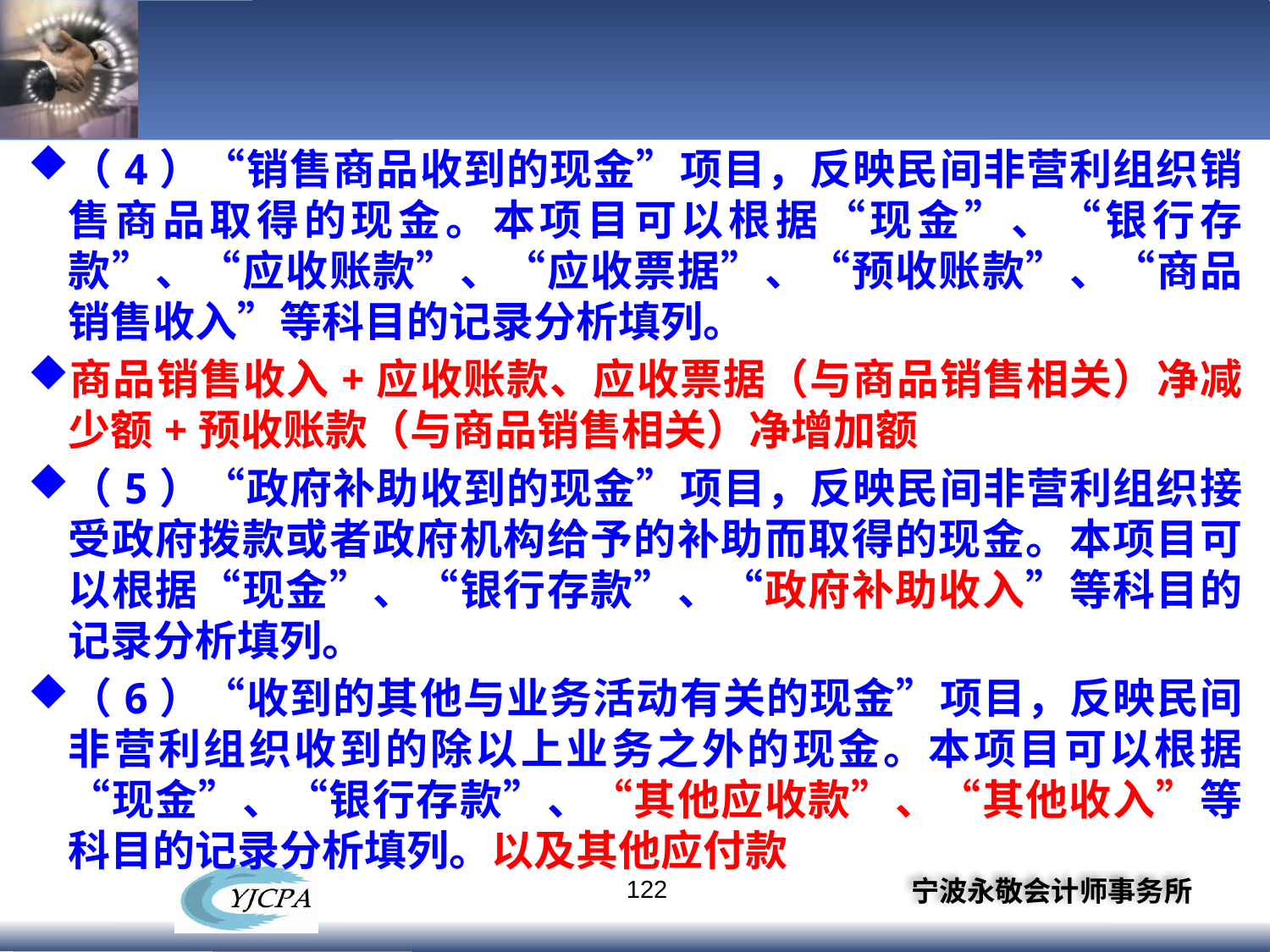

#
（4）“销售商品收到的现金”项目，反映民间非营利组织销售商品取得的现金。本项目可以根据“现金”、“银行存款”、“应收账款”、“应收票据”、“预收账款”、“商品销售收入”等科目的记录分析填列。
商品销售收入+应收账款、应收票据（与商品销售相关）净减少额+预收账款（与商品销售相关）净增加额
（5）“政府补助收到的现金”项目，反映民间非营利组织接受政府拨款或者政府机构给予的补助而取得的现金。本项目可以根据“现金”、“银行存款”、“政府补助收入”等科目的记录分析填列。
（6）“收到的其他与业务活动有关的现金”项目，反映民间非营利组织收到的除以上业务之外的现金。本项目可以根据“现金”、“银行存款”、“其他应收款”、“其他收入”等科目的记录分析填列。以及其他应付款